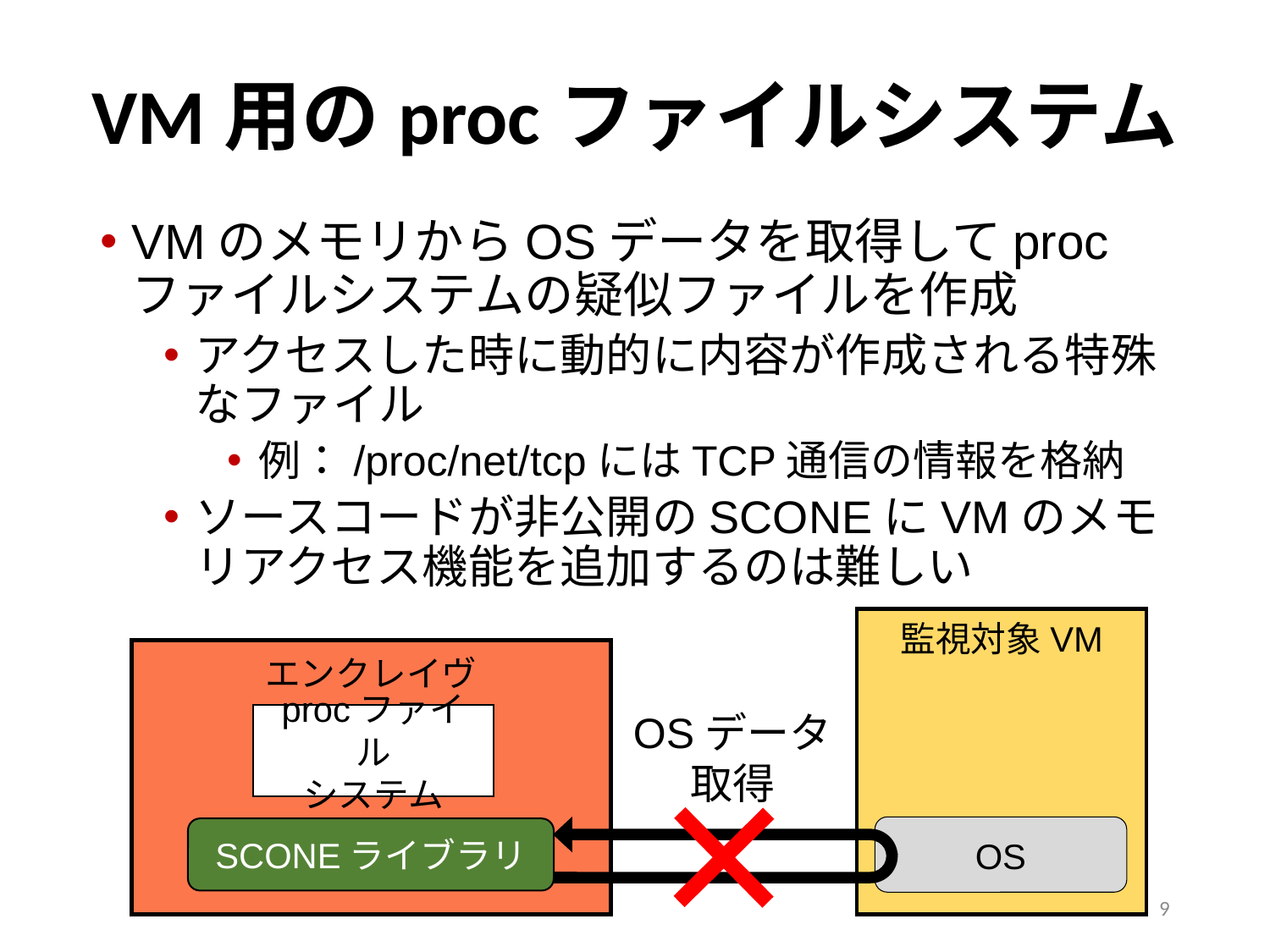

# VM用のprocファイルシステム
VMのメモリからOSデータを取得してprocファイルシステムの疑似ファイルを作成
アクセスした時に動的に内容が作成される特殊なファイル
例：/proc/net/tcpにはTCP通信の情報を格納
ソースコードが非公開のSCONEにVMのメモリアクセス機能を追加するのは難しい

監視対象VM
エンクレイヴ

OSデータ
取得
procファイル
システム

OS
SCONEライブラリ
9